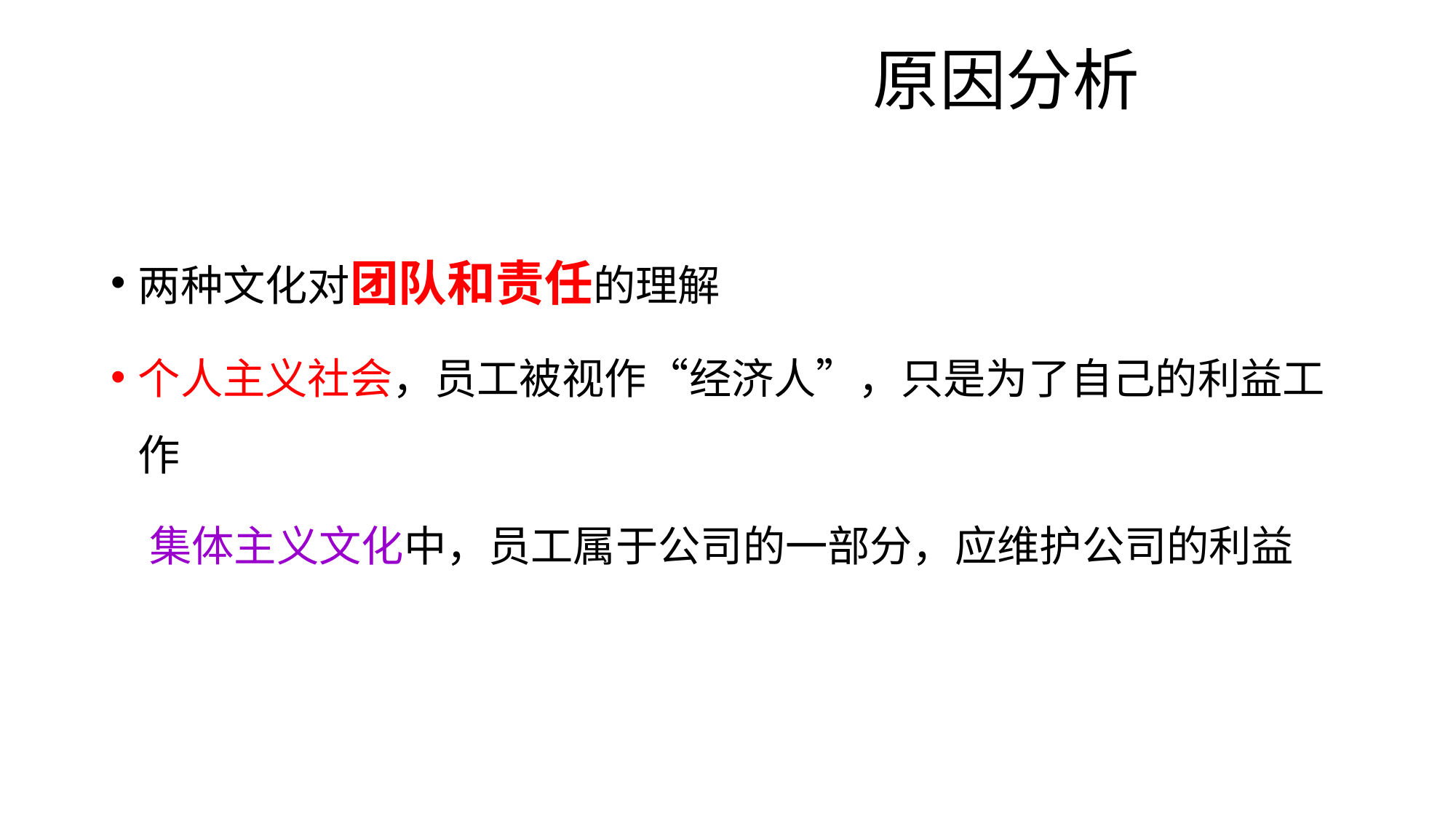

# 原因分析
两种文化对团队和责任的理解
个人主义社会，员工被视作“经济人”，只是为了自己的利益工作
   集体主义文化中，员工属于公司的一部分，应维护公司的利益